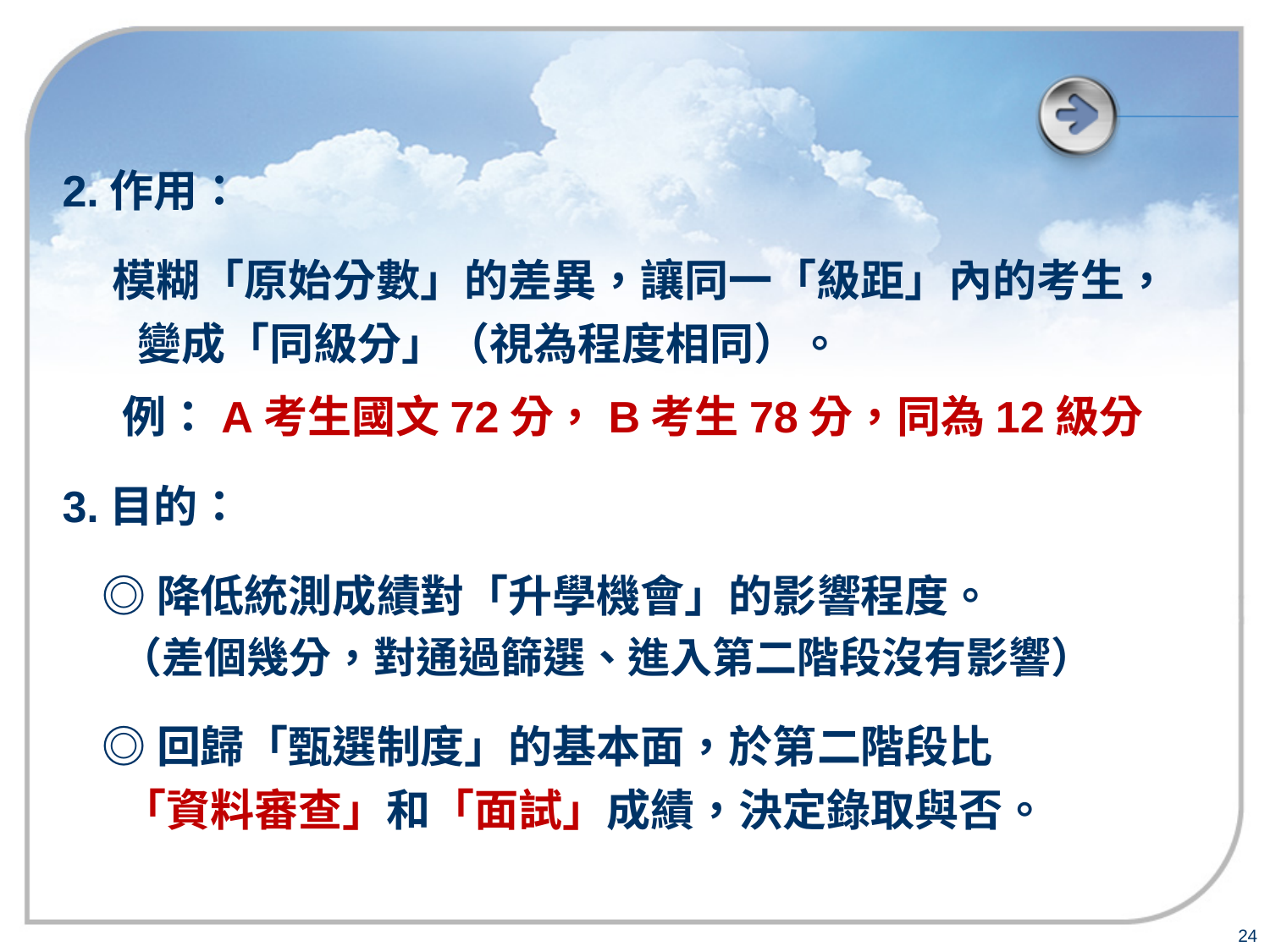

2.作用：
    模糊「原始分數」的差異，讓同一「級距」內的考生，變成「同級分」（視為程度相同）。
     例：A考生國文72分，B考生78分，同為12級分
3.目的：
    ◎降低統測成績對「升學機會」的影響程度。
     （差個幾分，對通過篩選、進入第二階段沒有影響）
    ◎回歸「甄選制度」的基本面，於第二階段比
     「資料審查」和「面試」成績，決定錄取與否。
24